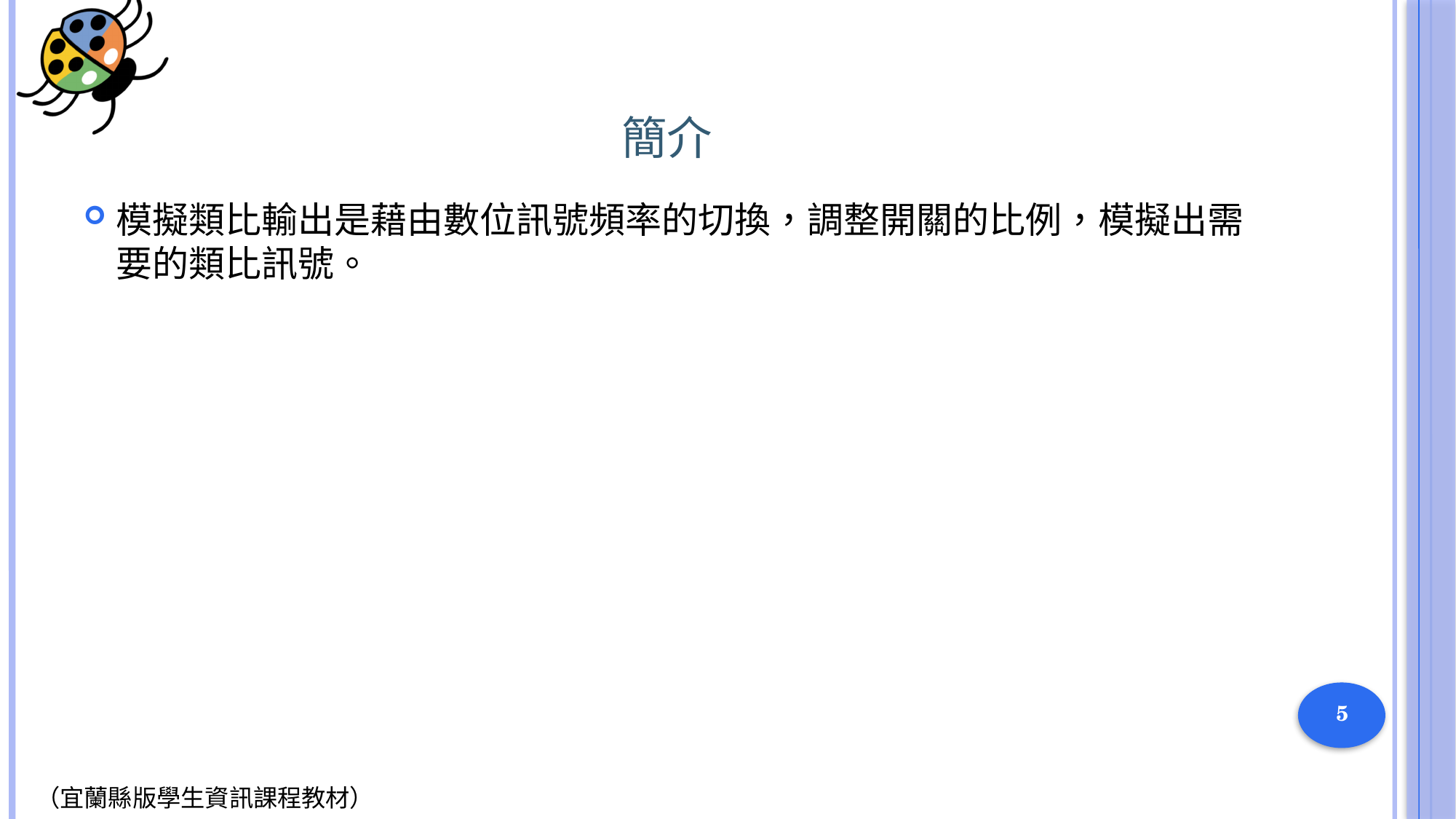

# 簡介
模擬類比輸出是藉由數位訊號頻率的切換，調整開關的比例，模擬出需要的類比訊號。
5